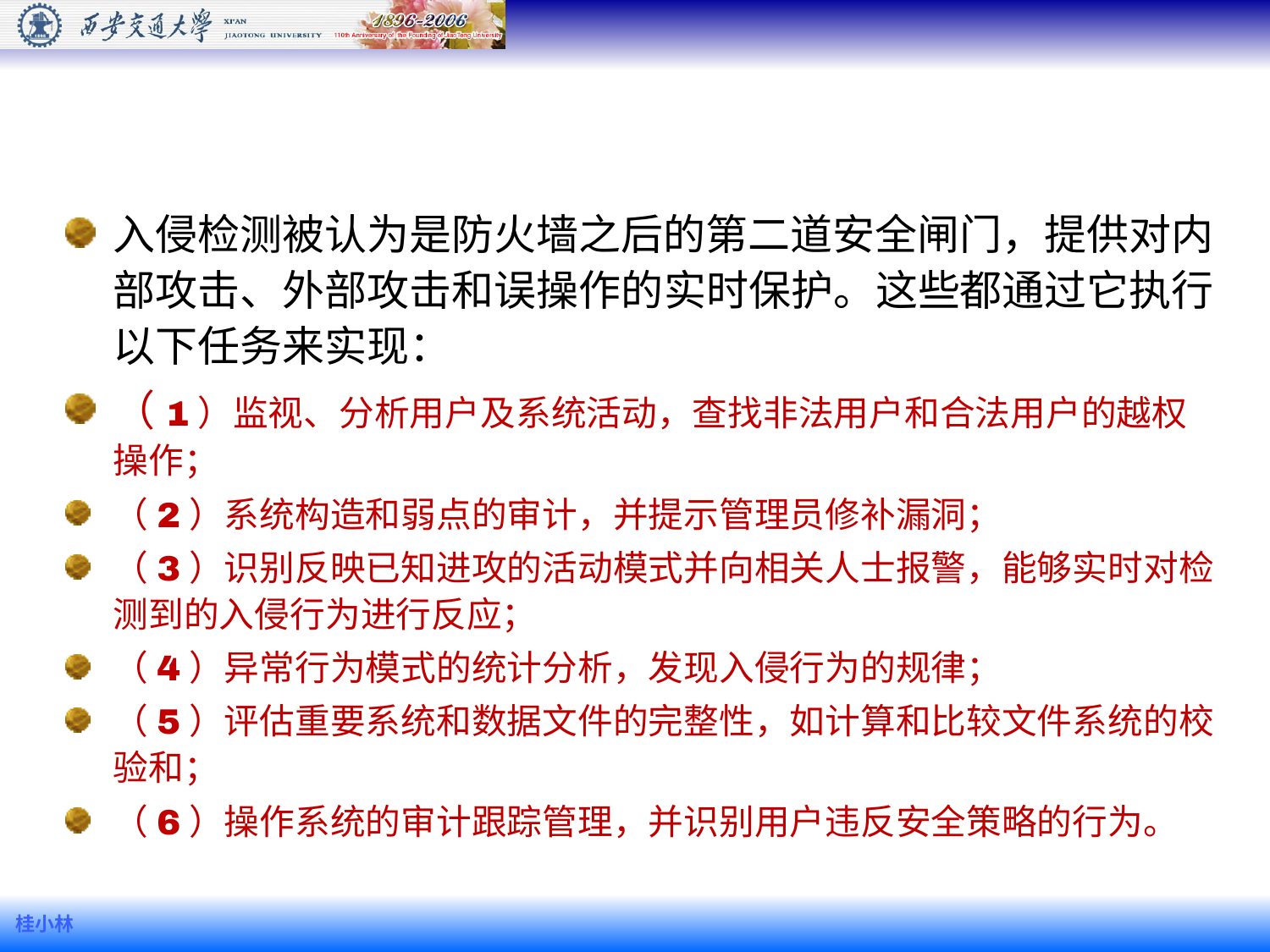

#
入侵检测被认为是防火墙之后的第二道安全闸门，提供对内部攻击、外部攻击和误操作的实时保护。这些都通过它执行以下任务来实现：
（1）监视、分析用户及系统活动，查找非法用户和合法用户的越权操作；
（2）系统构造和弱点的审计，并提示管理员修补漏洞；
（3）识别反映已知进攻的活动模式并向相关人士报警，能够实时对检测到的入侵行为进行反应；
（4）异常行为模式的统计分析，发现入侵行为的规律；
（5）评估重要系统和数据文件的完整性，如计算和比较文件系统的校验和；
（6）操作系统的审计跟踪管理，并识别用户违反安全策略的行为。

55
桂小林